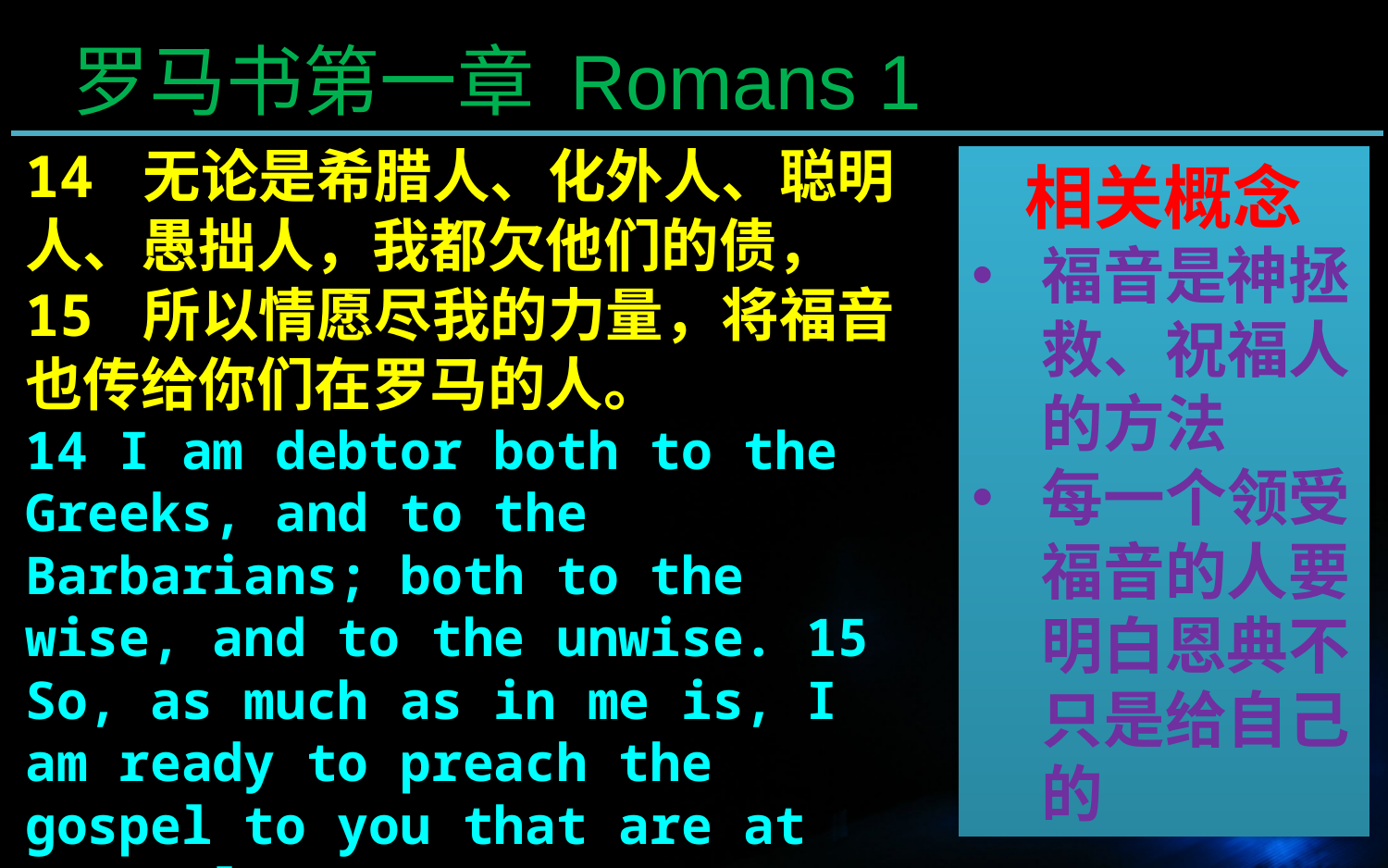

罗马书第一章 Romans 1
14 无论是希腊人、化外人、聪明人、愚拙人，我都欠他们的债， 15 所以情愿尽我的力量，将福音也传给你们在罗马的人。
14 I am debtor both to the Greeks, and to the Barbarians; both to the wise, and to the unwise. 15 So, as much as in me is, I am ready to preach the gospel to you that are at Rome also.
相关概念
福音是神拯救、祝福人的方法
每一个领受福音的人要明白恩典不只是给自己的